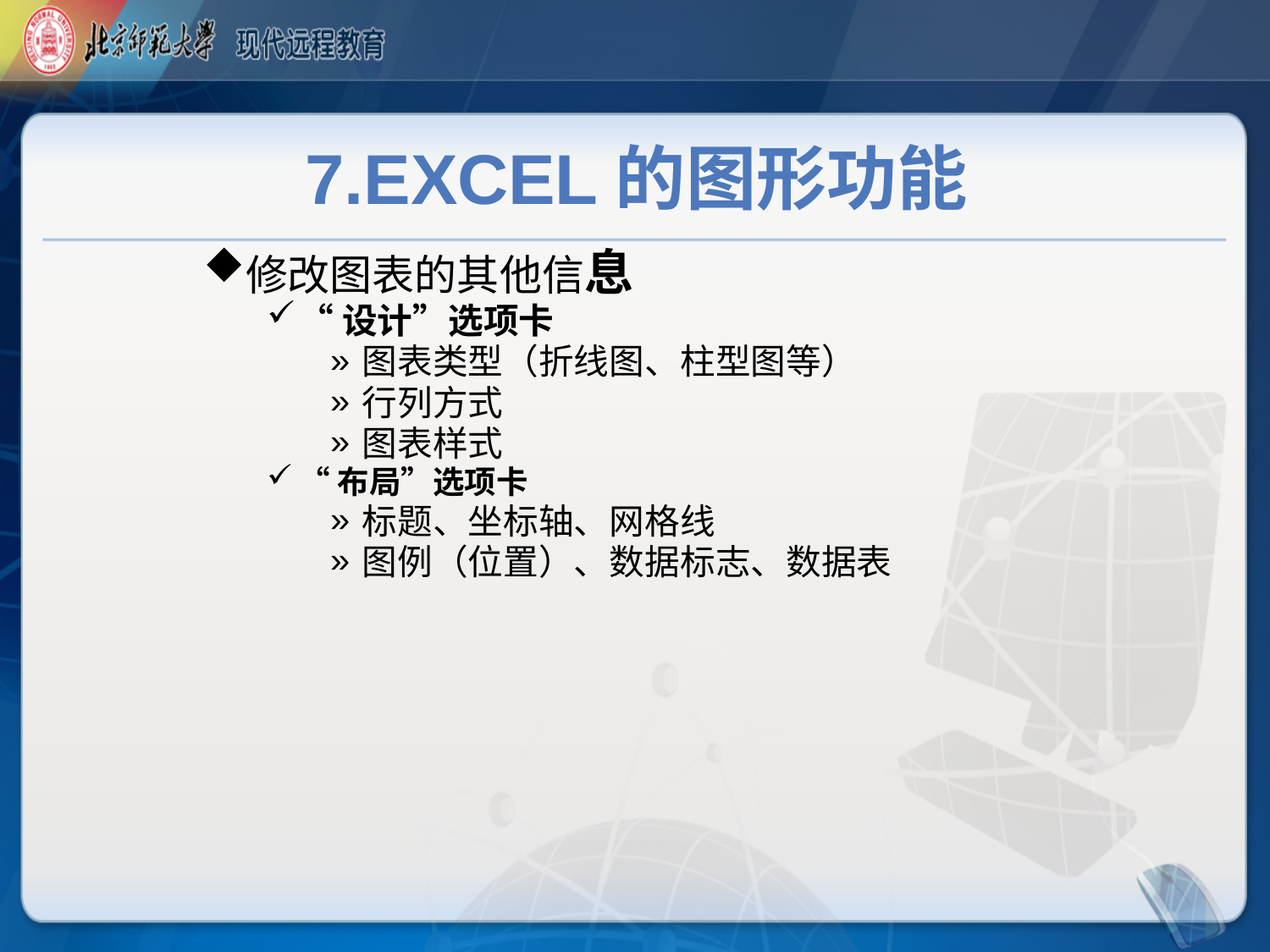

# 7.Excel的图形功能
修改图表的其他信息
“设计”选项卡
图表类型（折线图、柱型图等）
行列方式
图表样式
“布局”选项卡
标题、坐标轴、网格线
图例（位置）、数据标志、数据表